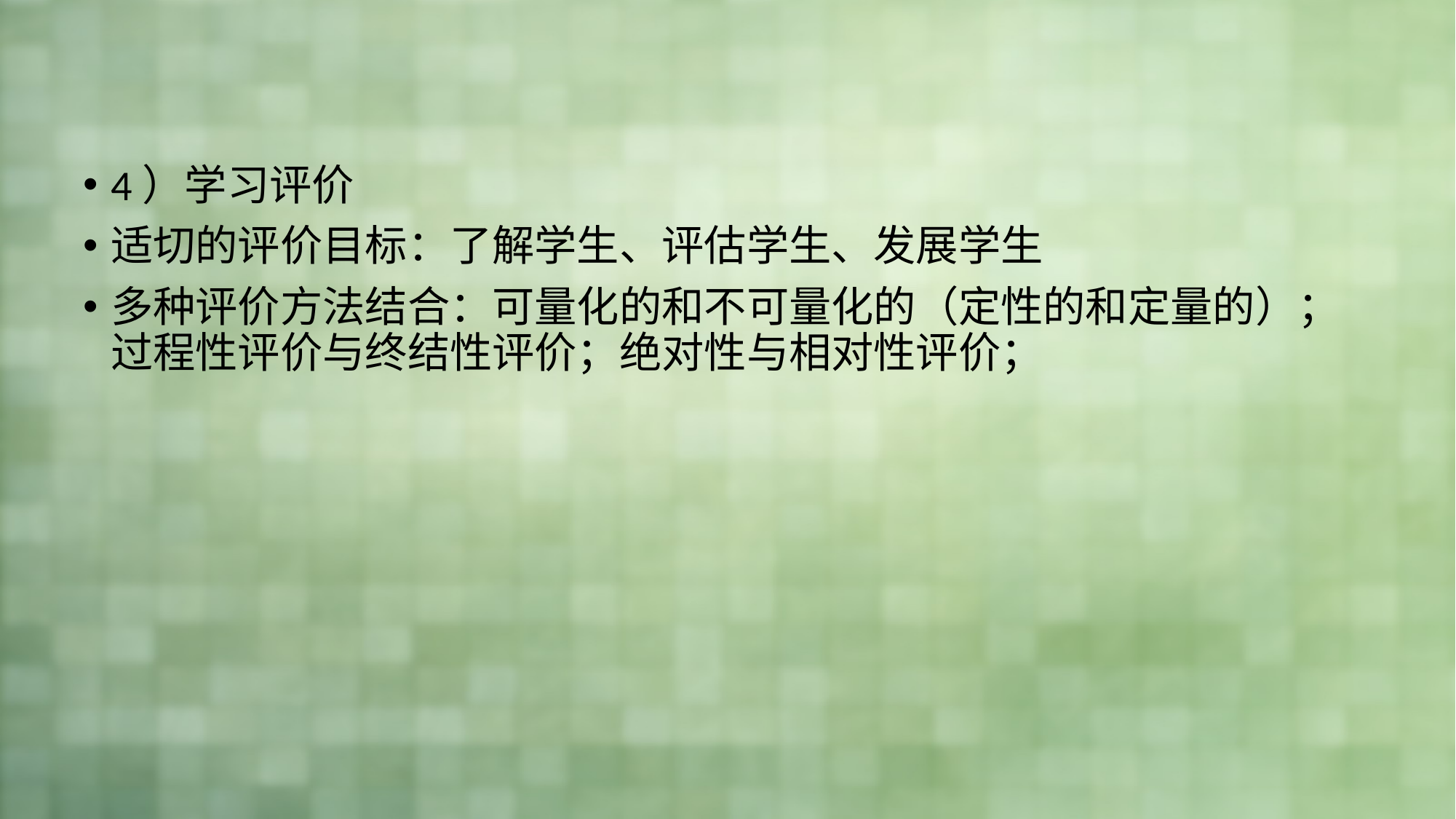

4）学习评价
适切的评价目标：了解学生、评估学生、发展学生
多种评价方法结合：可量化的和不可量化的（定性的和定量的）；过程性评价与终结性评价；绝对性与相对性评价；